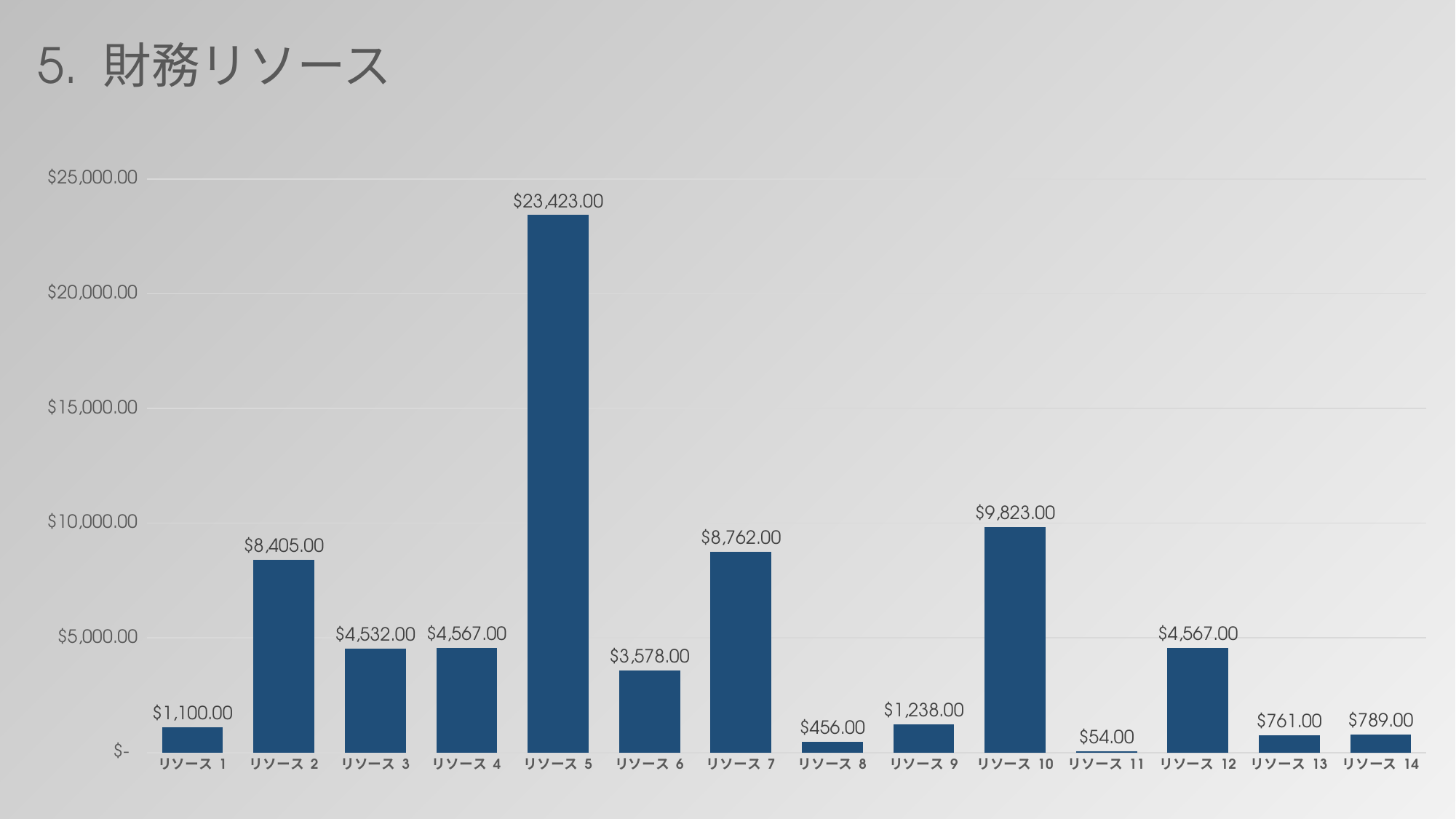

5. 財務リソース

### Chart

| Category | 日数 |
|---|---|
| リソース 1 | 1100.0 |
| リソース 2 | 8405.0 |
| リソース 3 | 4532.0 |
| リソース 4 | 4567.0 |
| リソース 5 | 23423.0 |
| リソース 6 | 3578.0 |
| リソース 7 | 8762.0 |
| リソース 8 | 456.0 |
| リソース 9 | 1238.0 |
| リソース 10 | 9823.0 |
| リソース 11 | 54.0 |
| リソース 12 | 4567.0 |
| リソース 13 | 761.0 |
| リソース 14 | 789.0 |